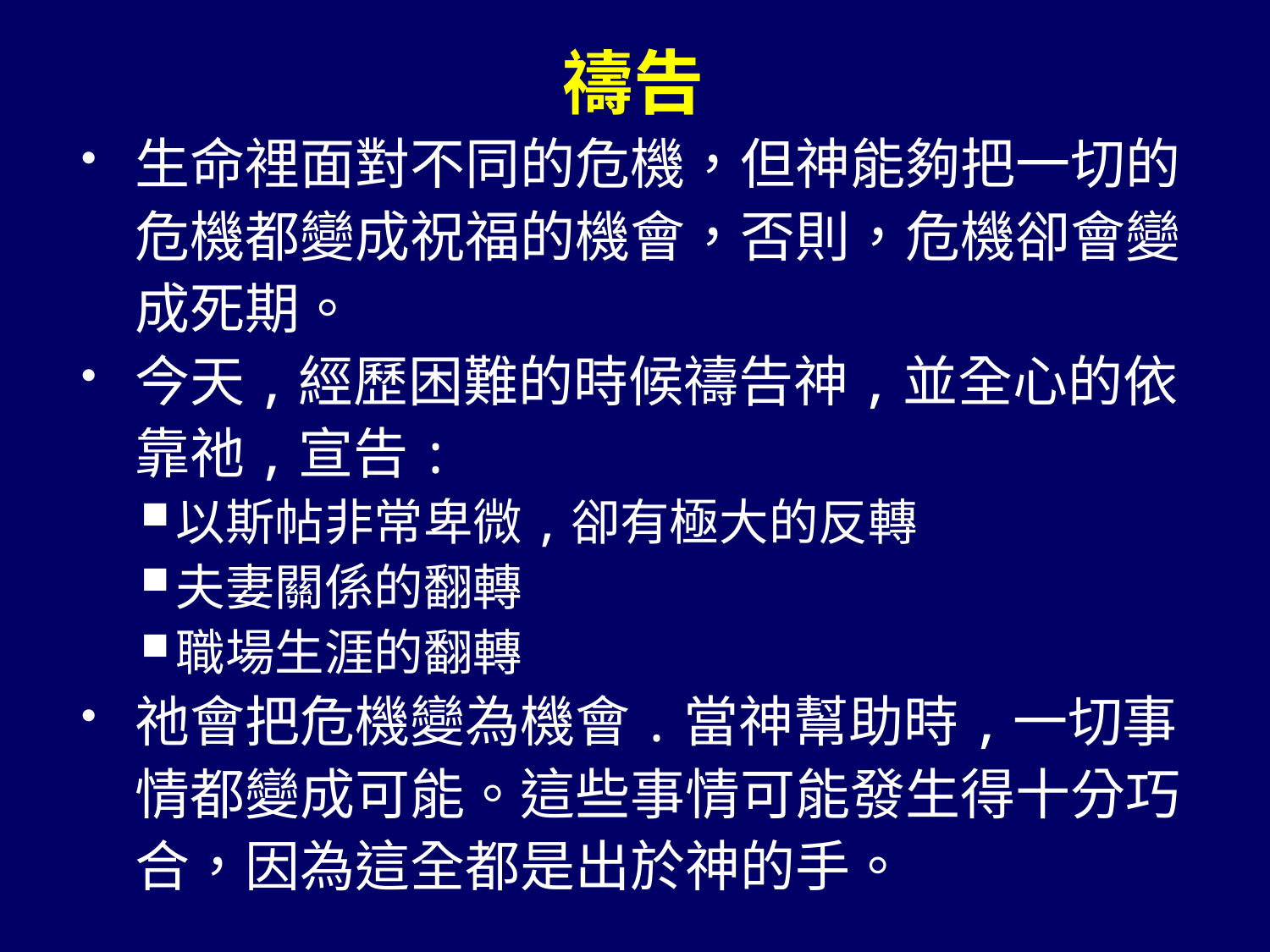

禱告
生命裡面對不同的危機，但神能夠把一切的危機都變成祝福的機會，否則，危機卻會變成死期。
今天,經歷困難的時候禱告神,並全心的依靠祂,宣告:
以斯帖非常卑微,卻有極大的反轉
夫妻關係的翻轉
職場生涯的翻轉
祂會把危機變為機會.當神幫助時,一切事情都變成可能。這些事情可能發生得十分巧合，因為這全都是出於神的手。